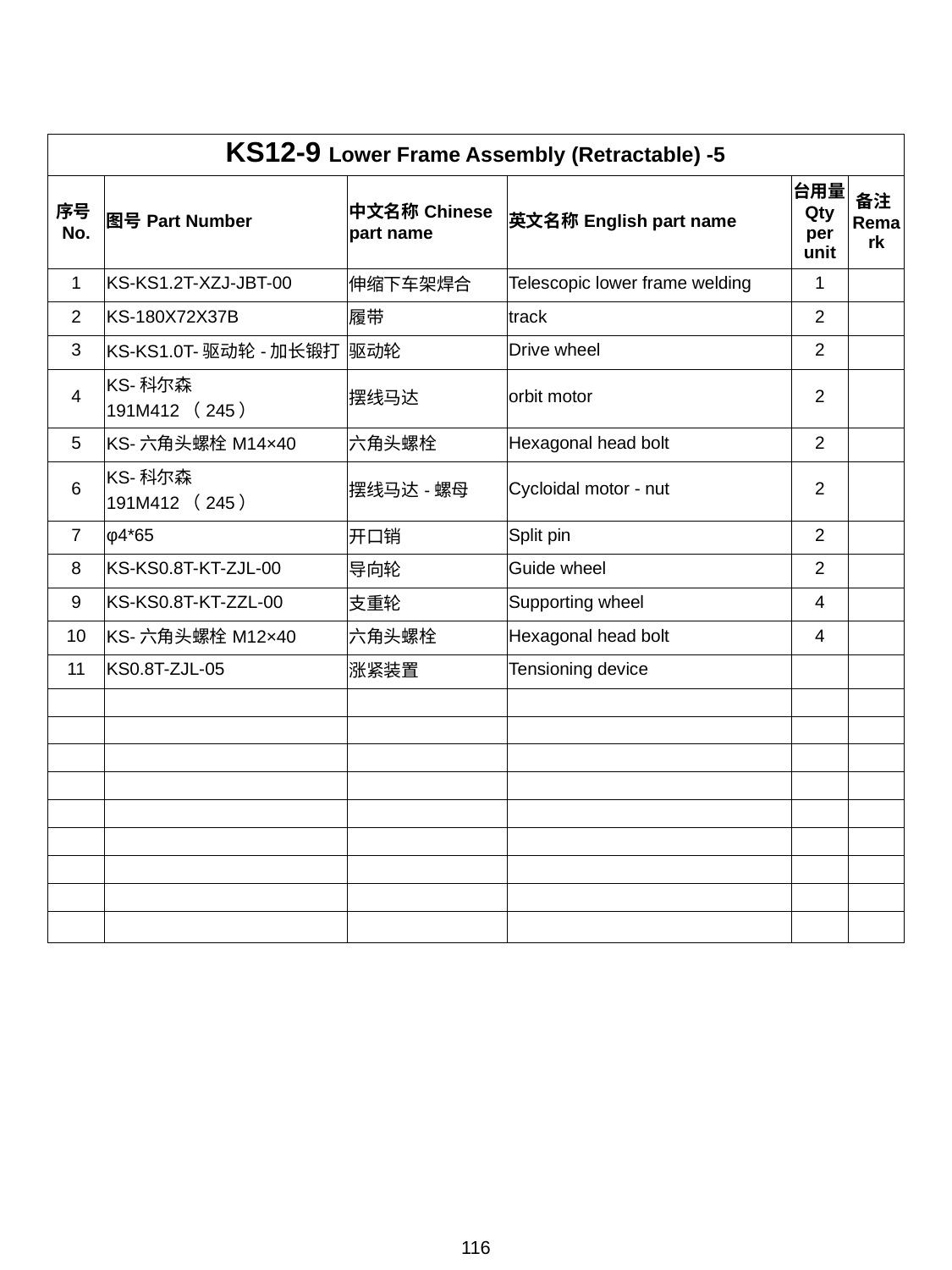

| KS12-9 Lower Frame Assembly (Retractable) -5 |  |  |  |  |  |
| --- | --- | --- | --- | --- | --- |
| 序号No. | 图号Part Number | 中文名称Chinese part name | 英文名称English part name | 台用量Qty per unit | 备注Remark |
| 1 | KS-KS1.2T-XZJ-JBT-00 | 伸缩下车架焊合 | Telescopic lower frame welding | 1 |  |
| 2 | KS-180X72X37B | 履带 | track | 2 |  |
| 3 | KS-KS1.0T-驱动轮-加长锻打 | 驱动轮 | Drive wheel | 2 |  |
| 4 | KS-科尔森191M412（245） | 摆线马达 | orbit motor | 2 |  |
| 5 | KS-六角头螺栓M14×40 | 六角头螺栓 | Hexagonal head bolt | 2 |  |
| 6 | KS-科尔森191M412（245） | 摆线马达-螺母 | Cycloidal motor - nut | 2 |  |
| 7 | φ4\*65 | 开口销 | Split pin | 2 |  |
| 8 | KS-KS0.8T-KT-ZJL-00 | 导向轮 | Guide wheel | 2 |  |
| 9 | KS-KS0.8T-KT-ZZL-00 | 支重轮 | Supporting wheel | 4 |  |
| 10 | KS-六角头螺栓M12×40 | 六角头螺栓 | Hexagonal head bolt | 4 |  |
| 11 | KS0.8T-ZJL-05 | 涨紧装置 | Tensioning device |  |  |
|  |  |  |  |  |  |
|  |  |  |  |  |  |
|  |  |  |  |  |  |
|  |  |  |  |  |  |
|  |  |  |  |  |  |
|  |  |  |  |  |  |
|  |  |  |  |  |  |
|  |  |  |  |  |  |
|  |  |  |  |  |  |
116